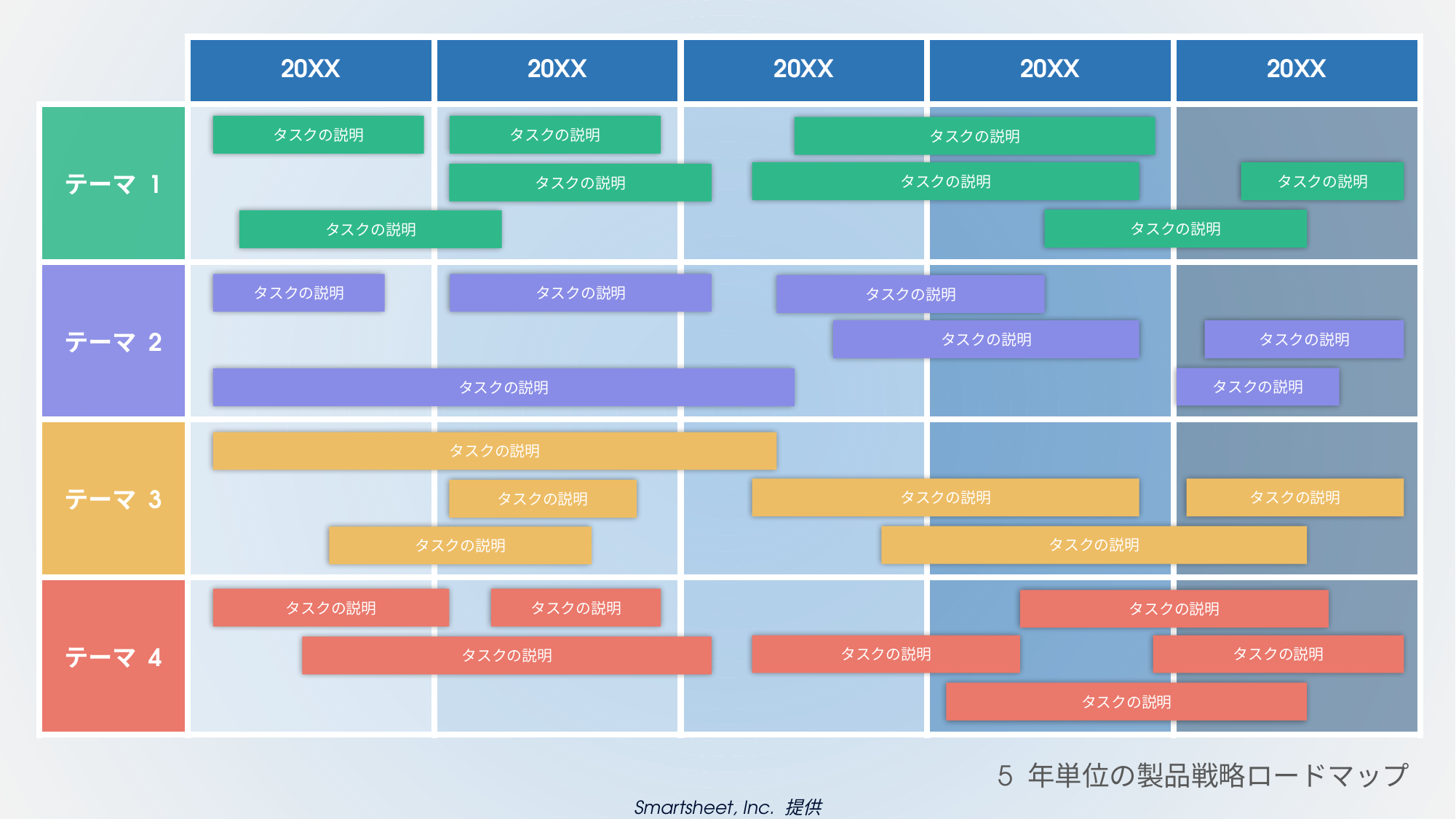

|  | 20XX | 20XX | 20XX | 20XX | 20XX |
| --- | --- | --- | --- | --- | --- |
| テーマ 1 |  |  |  |  |  |
| テーマ 2 |  |  |  |  |  |
| テーマ 3 |  |  |  |  |  |
| テーマ 4 |  |  |  |  |  |
タスクの説明
タスクの説明
タスクの説明
タスクの説明
タスクの説明
タスクの説明
タスクの説明
タスクの説明
タスクの説明
タスクの説明
タスクの説明
タスクの説明
タスクの説明
タスクの説明
タスクの説明
タスクの説明
タスクの説明
タスクの説明
タスクの説明
タスクの説明
タスクの説明
タスクの説明
タスクの説明
タスクの説明
タスクの説明
タスクの説明
タスクの説明
タスクの説明
5 年単位の製品戦略ロードマップ
Smartsheet, Inc. 提供